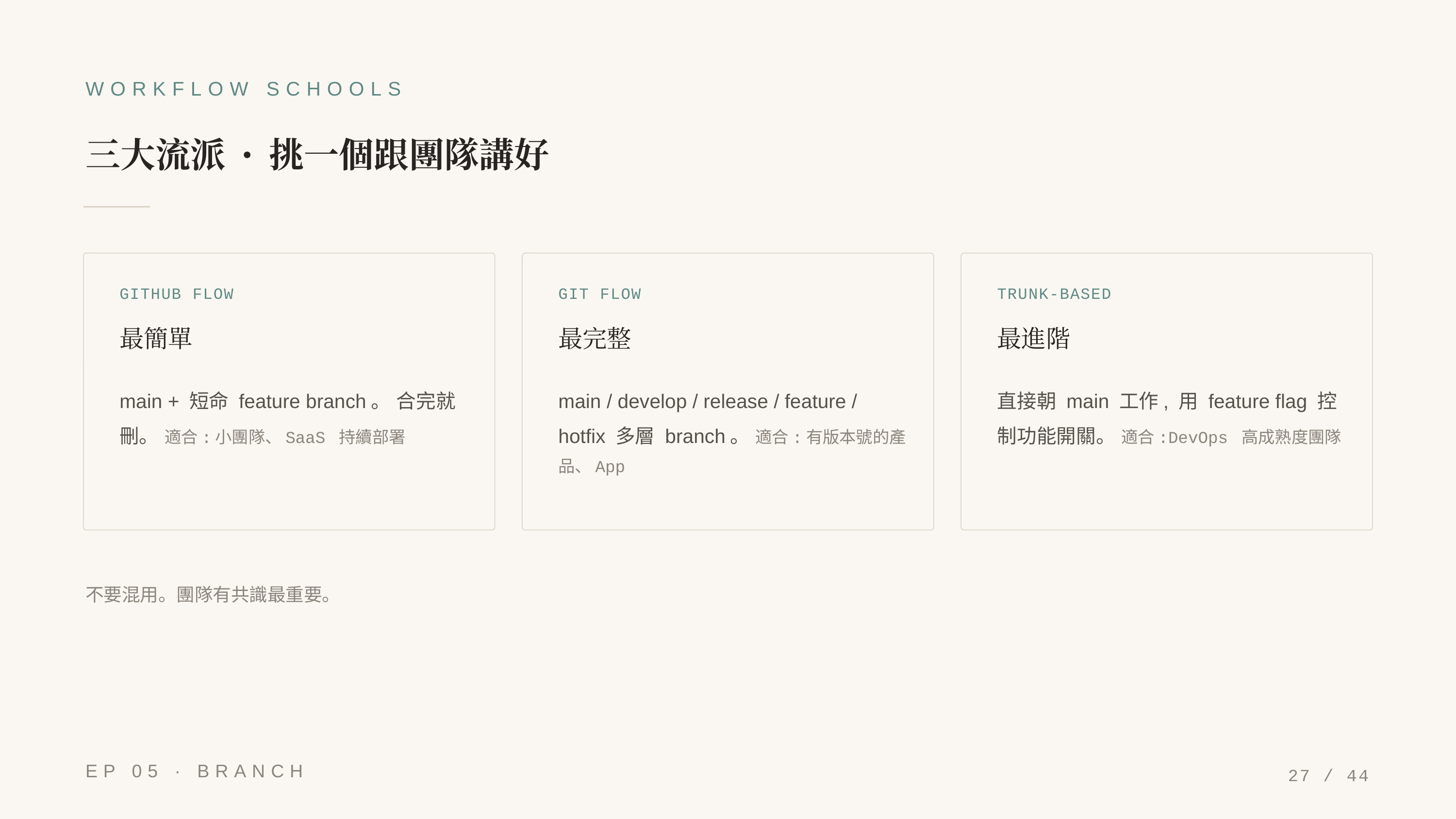

WORKFLOW SCHOOLS
三大流派 · 挑一個跟團隊講好

GITHUB FLOW
GIT FLOW
TRUNK-BASED
最簡單
最完整
最進階
main + 短命 feature branch。 合完就刪。 適合:小團隊、SaaS 持續部署
main / develop / release / feature / hotfix 多層 branch。 適合:有版本號的產品、App
直接朝 main 工作, 用 feature flag 控制功能開關。 適合:DevOps 高成熟度團隊
不要混用。團隊有共識最重要。
EP 05 · BRANCH
27 / 44